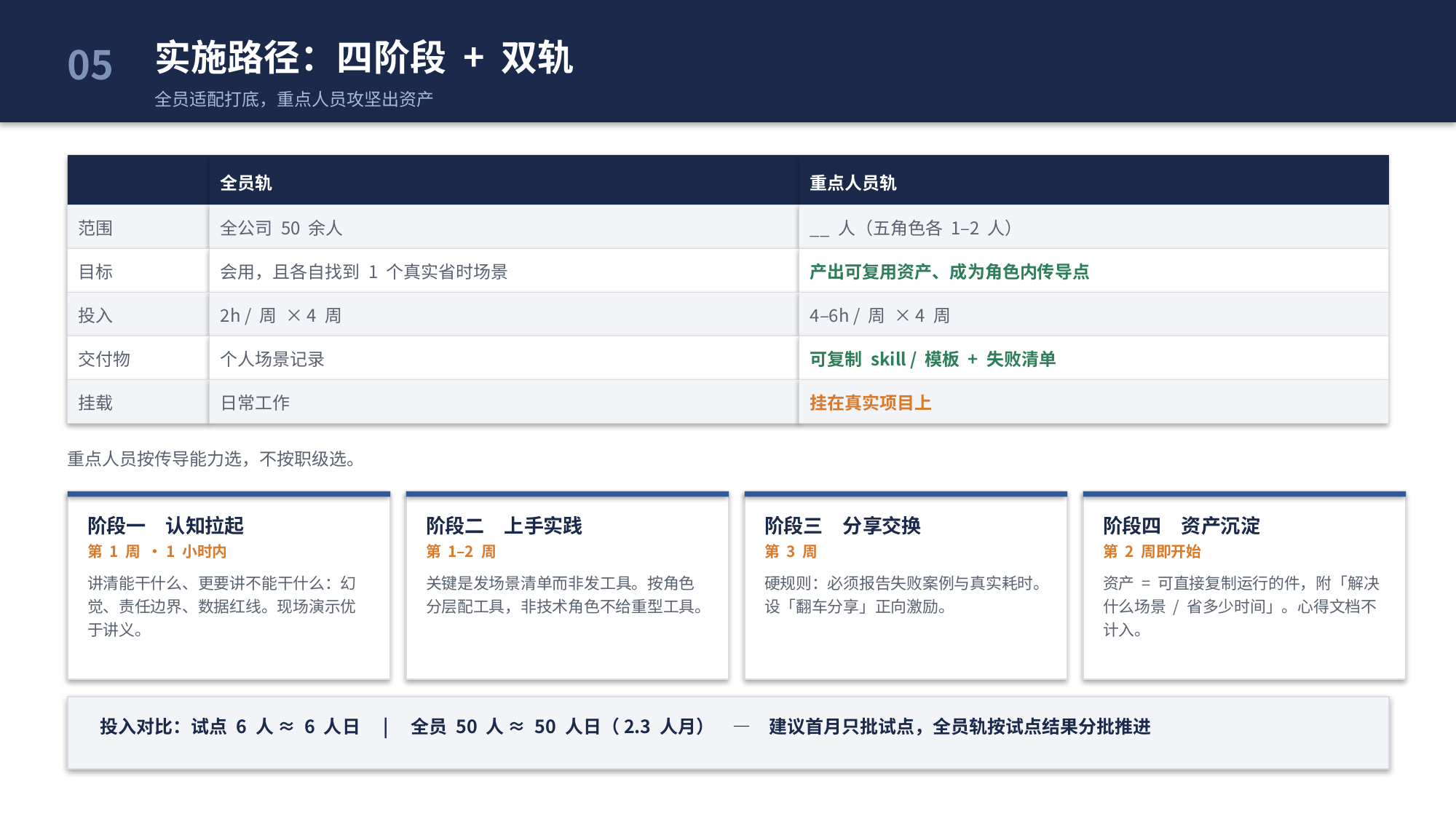

实施路径：四阶段 + 双轨
全员适配打底，重点人员攻坚出资产
05

全员轨

重点人员轨

范围

全公司 50 余人

__ 人（五角色各 1–2 人）

目标

会用，且各自找到 1 个真实省时场景

产出可复用资产、成为角色内传导点

投入

2h / 周 × 4 周

4–6h / 周 × 4 周

交付物

个人场景记录

可复制 skill / 模板 + 失败清单

挂载

日常工作

挂在真实项目上
重点人员按传导能力选，不按职级选。

阶段一　认知拉起
第 1 周 · 1 小时内
讲清能干什么、更要讲不能干什么：幻觉、责任边界、数据红线。现场演示优于讲义。
阶段二　上手实践
第 1–2 周
关键是发场景清单而非发工具。按角色分层配工具，非技术角色不给重型工具。
阶段三　分享交换
第 3 周
硬规则：必须报告失败案例与真实耗时。设「翻车分享」正向激励。
阶段四　资产沉淀
第 2 周即开始
资产 = 可直接复制运行的件，附「解决什么场景 / 省多少时间」。心得文档不计入。

投入对比：试点 6 人 ≈ 6 人日　|　全员 50 人 ≈ 50 人日（2.3 人月）　—　建议首月只批试点，全员轨按试点结果分批推进